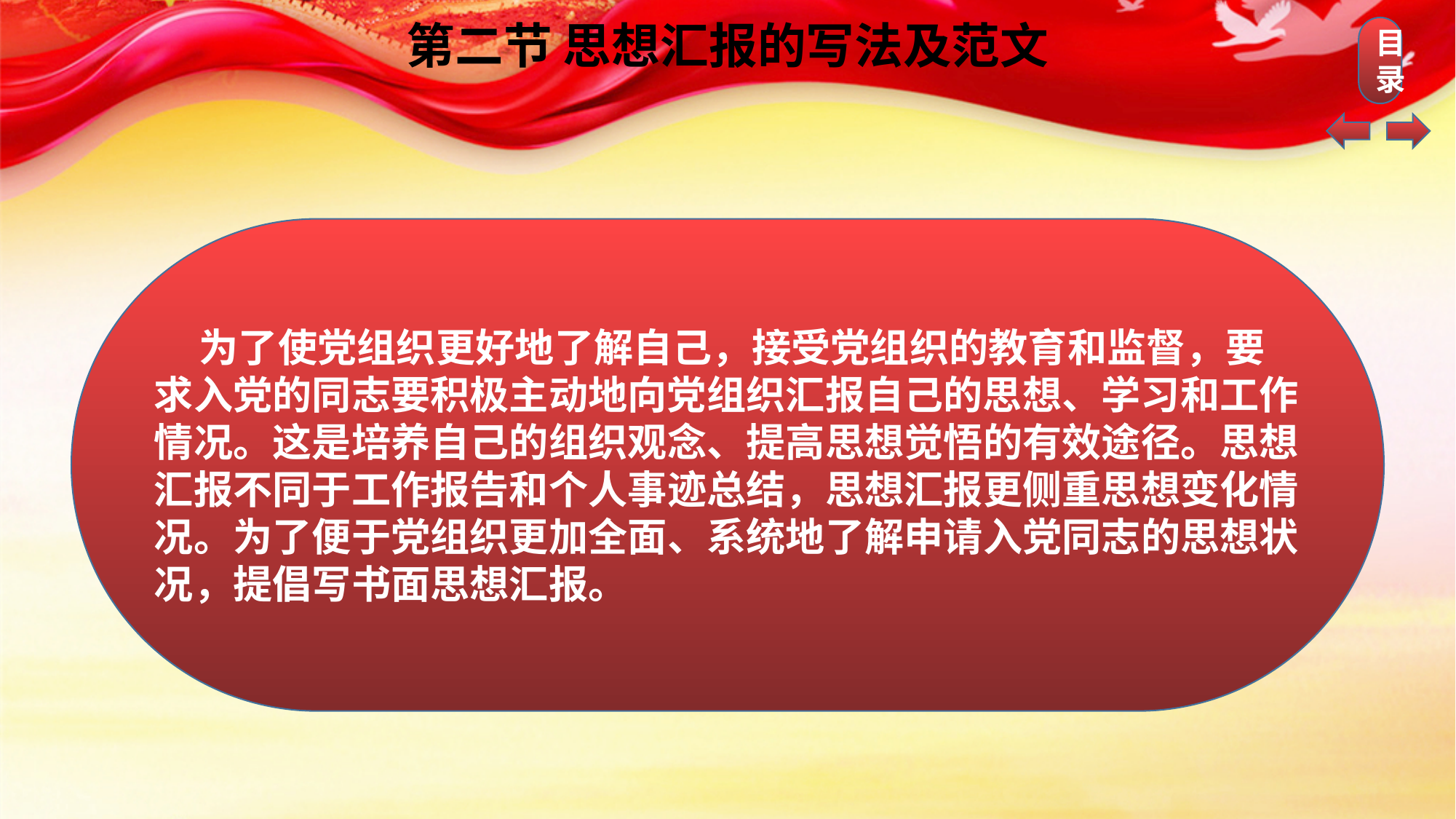

第二节 思想汇报的写法及范文
    为了使党组织更好地了解自己，接受党组织的教育和监督，要求入党的同志要积极主动地向党组织汇报自己的思想、学习和工作情况。这是培养自己的组织观念、提高思想觉悟的有效途径。思想汇报不同于工作报告和个人事迹总结，思想汇报更侧重思想变化情况。为了便于党组织更加全面、系统地了解申请入党同志的思想状况，提倡写书面思想汇报。